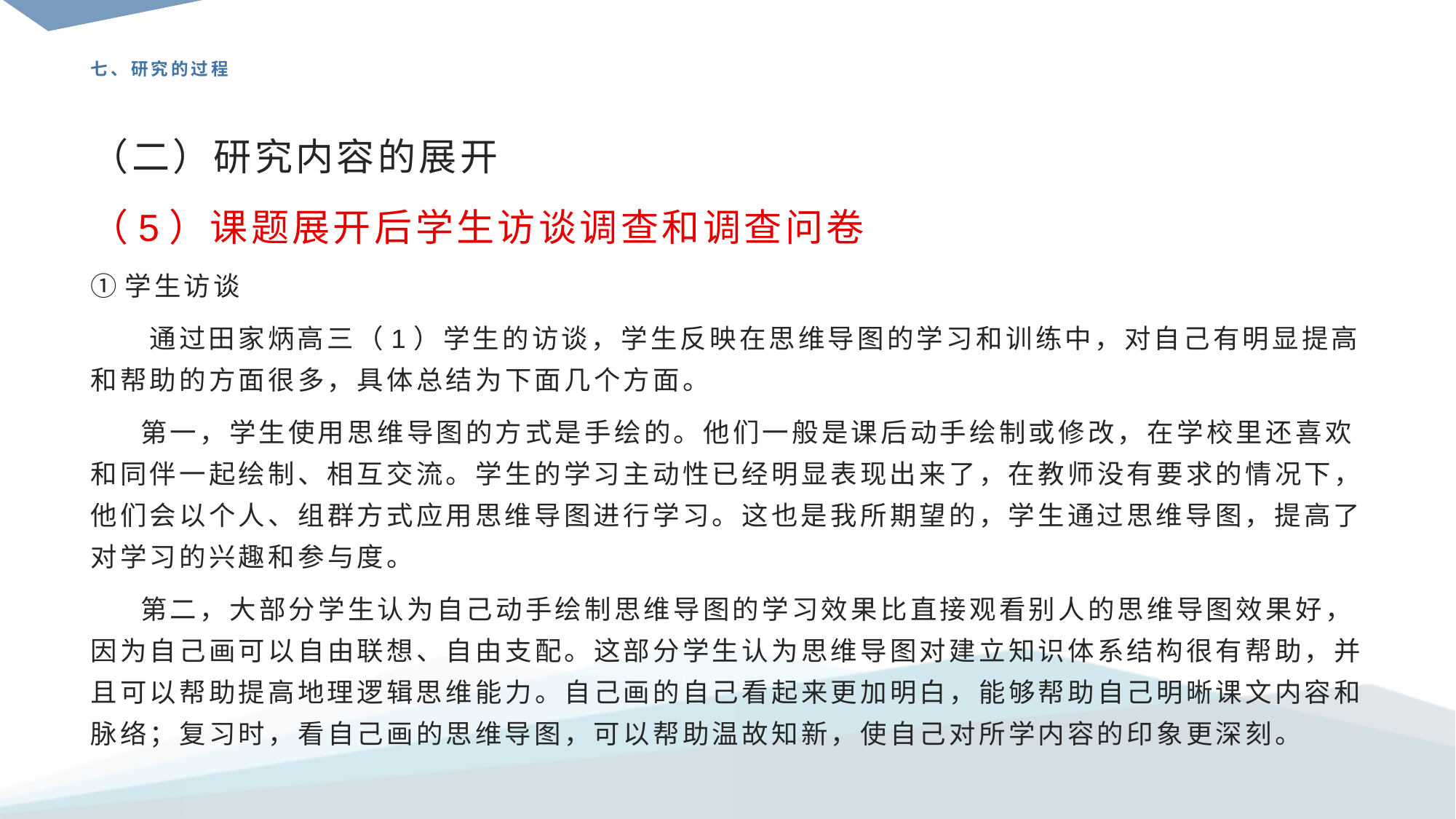

# 七、研究的过程
（二）研究内容的展开
（5）课题展开后学生访谈调查和调查问卷
①学生访谈
      通过田家炳高三（1）学生的访谈，学生反映在思维导图的学习和训练中，对自己有明显提高和帮助的方面很多，具体总结为下面几个方面。
     第一，学生使用思维导图的方式是手绘的。他们一般是课后动手绘制或修改，在学校里还喜欢和同伴一起绘制、相互交流。学生的学习主动性已经明显表现出来了，在教师没有要求的情况下，他们会以个人、组群方式应用思维导图进行学习。这也是我所期望的，学生通过思维导图，提高了对学习的兴趣和参与度。
     第二，大部分学生认为自己动手绘制思维导图的学习效果比直接观看别人的思维导图效果好，因为自己画可以自由联想、自由支配。这部分学生认为思维导图对建立知识体系结构很有帮助，并且可以帮助提高地理逻辑思维能力。自己画的自己看起来更加明白，能够帮助自己明晰课文内容和脉络；复习时，看自己画的思维导图，可以帮助温故知新，使自己对所学内容的印象更深刻。